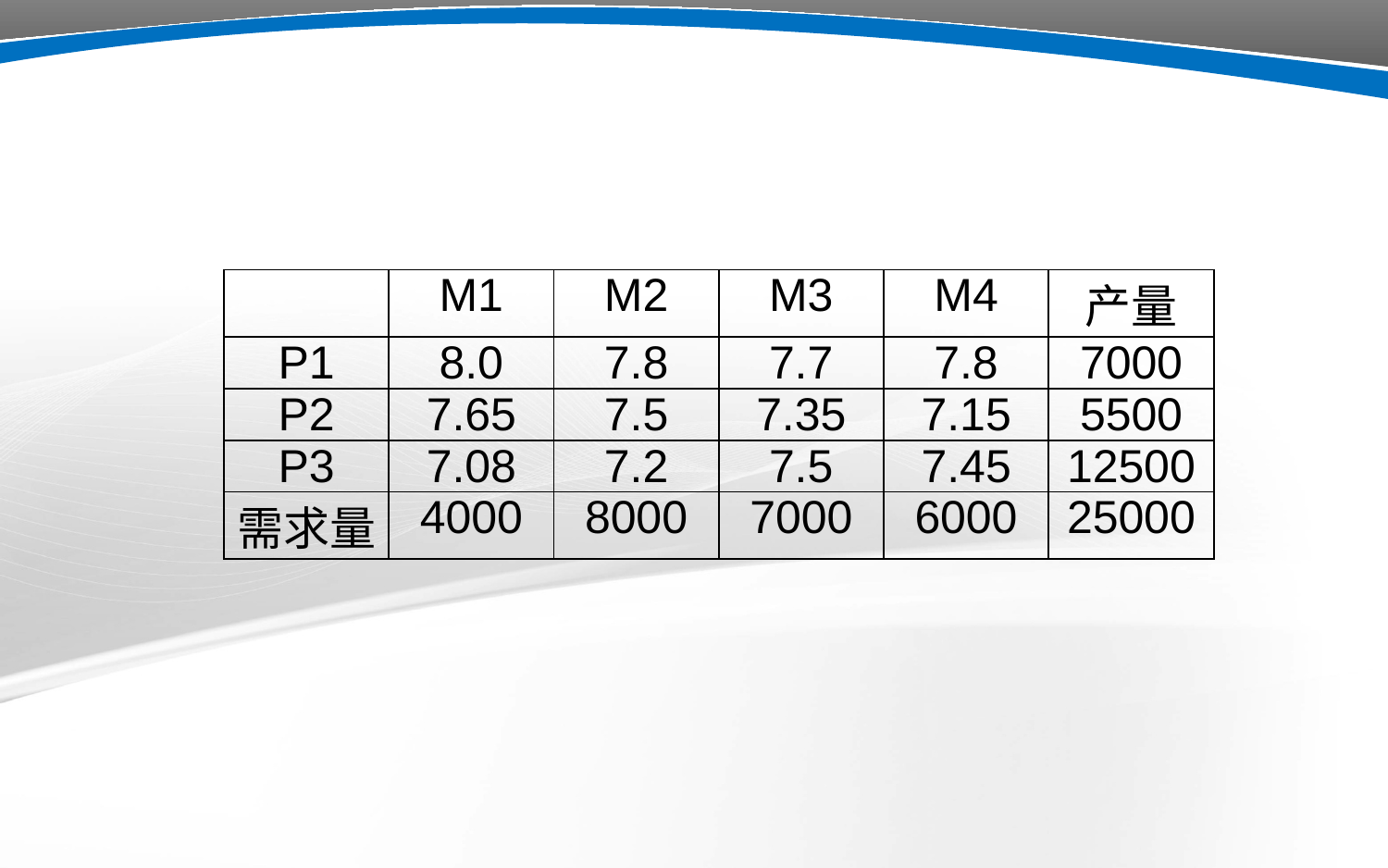

|  | M1 | M2 | M3 | M4 | 产量 |
| --- | --- | --- | --- | --- | --- |
| P1 | 8.0 | 7.8 | 7.7 | 7.8 | 7000 |
| P2 | 7.65 | 7.5 | 7.35 | 7.15 | 5500 |
| P3 | 7.08 | 7.2 | 7.5 | 7.45 | 12500 |
| 需求量 | 4000 | 8000 | 7000 | 6000 | 25000 |